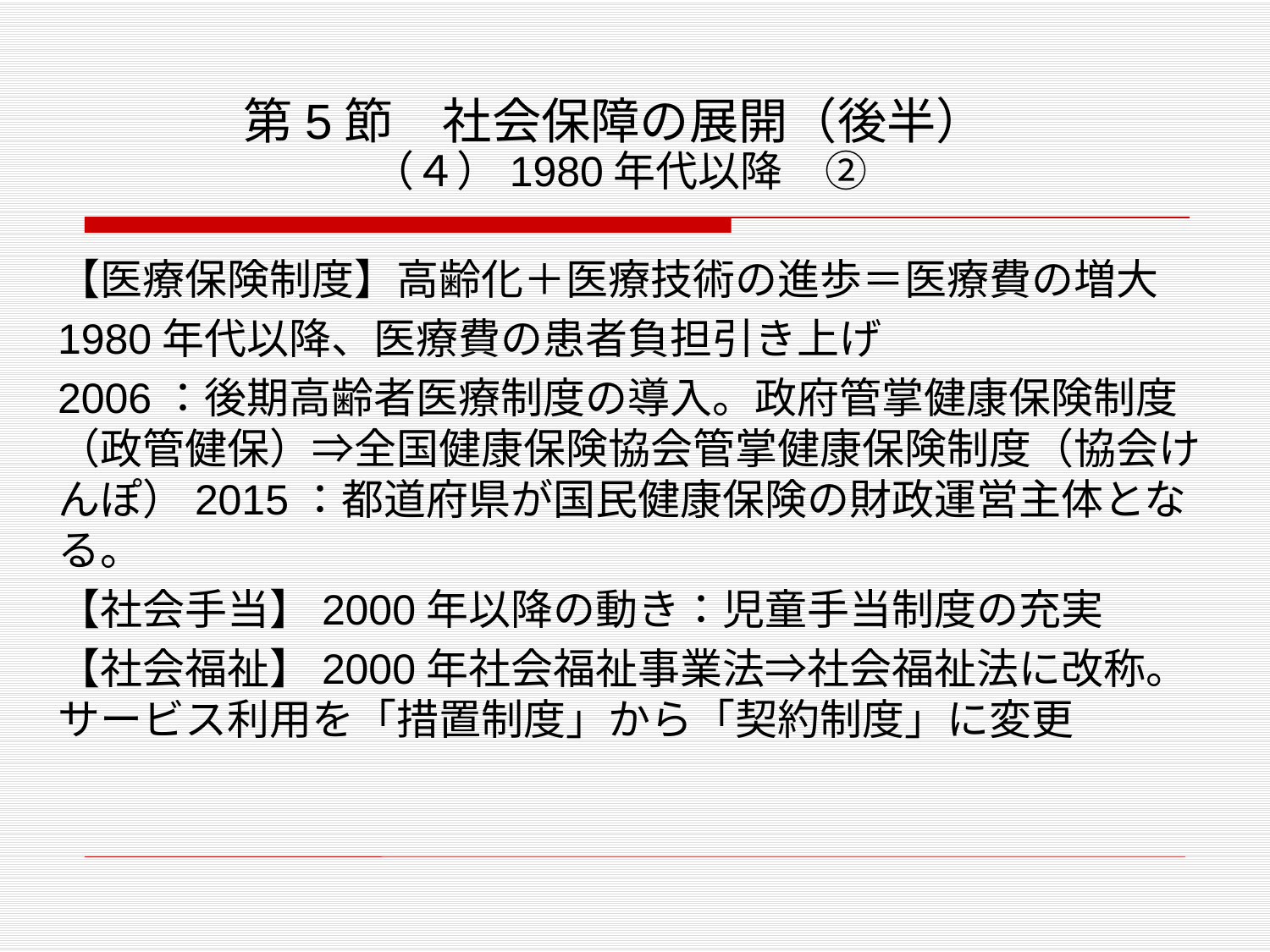

# 第5節　社会保障の展開（後半） （４）1980年代以降　②
【医療保険制度】高齢化＋医療技術の進歩＝医療費の増大
1980年代以降、医療費の患者負担引き上げ
2006：後期高齢者医療制度の導入。政府管掌健康保険制度（政管健保）⇒全国健康保険協会管掌健康保険制度（協会けんぽ）2015：都道府県が国民健康保険の財政運営主体となる。
【社会手当】2000年以降の動き：児童手当制度の充実
【社会福祉】2000年社会福祉事業法⇒社会福祉法に改称。サービス利用を「措置制度」から「契約制度」に変更